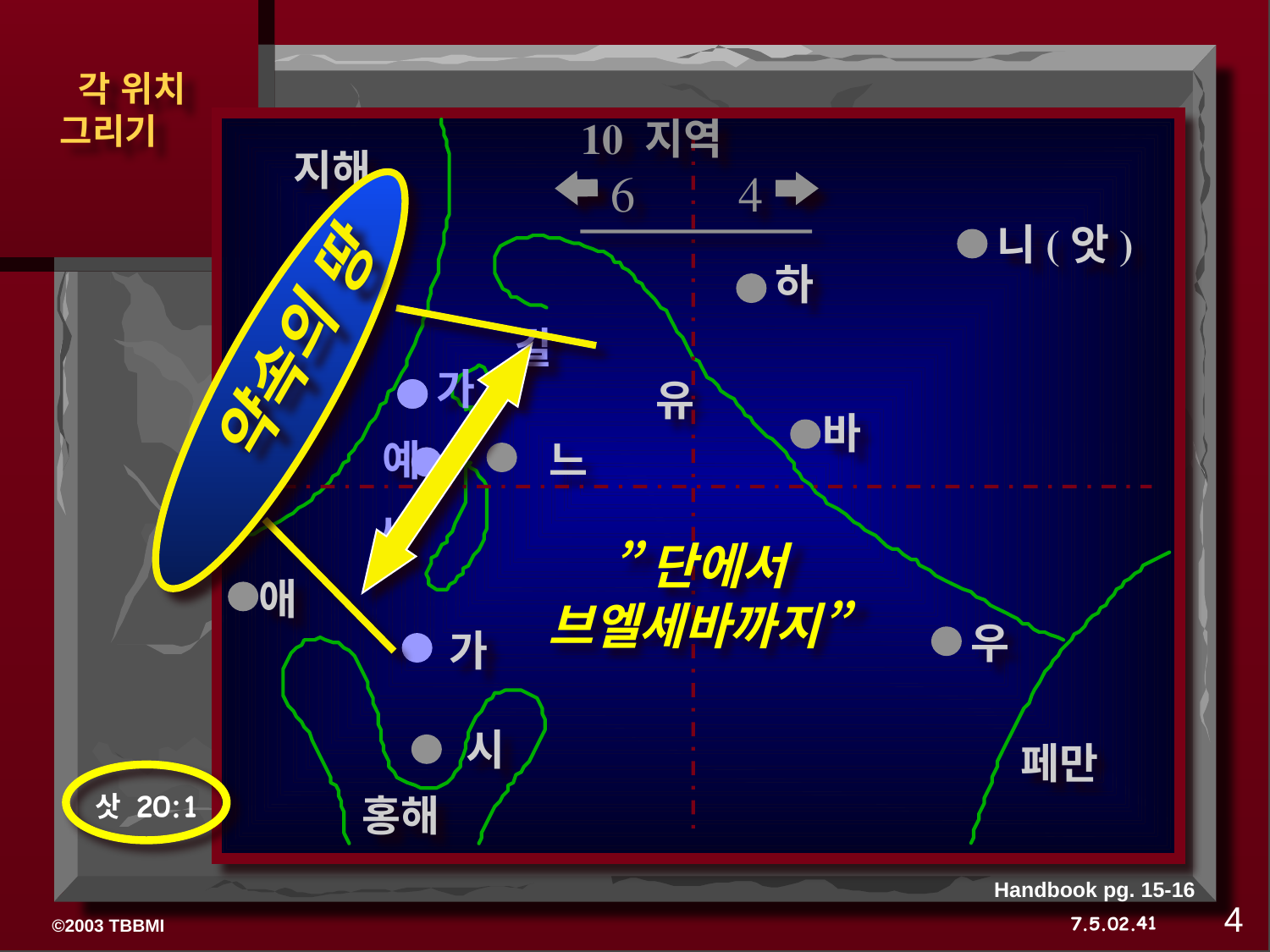

약속의 땅
10 지역

지해
6
4

니(앗)

하

갈

가

유

바

예
느

사

”단에서
브엘세바까지”

애

우
가

시
페만

삿 20:1
홍해

Handbook pg. 15-16
4
41